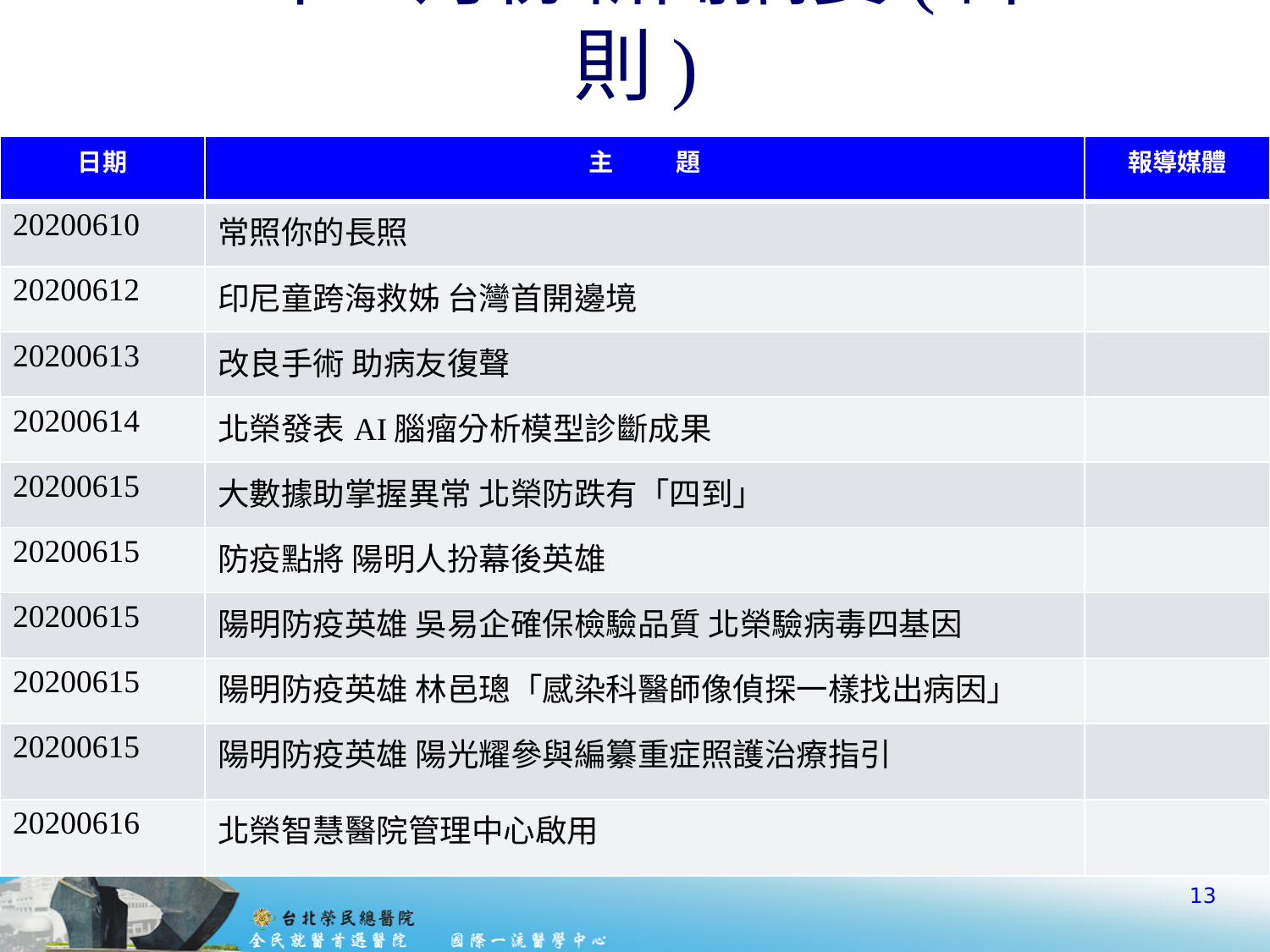

# 109年7月份新聞摘要(計40則)
| 日期 | 主 題 | 報導媒體 |
| --- | --- | --- |
| 20200610 | 常照你的長照 |  |
| 20200612 | 印尼童跨海救姊 台灣首開邊境 |  |
| 20200613 | 改良手術 助病友復聲 |  |
| 20200614 | 北榮發表AI腦瘤分析模型診斷成果 |  |
| 20200615 | 大數據助掌握異常 北榮防跌有「四到」 |  |
| 20200615 | 防疫點將 陽明人扮幕後英雄 |  |
| 20200615 | 陽明防疫英雄 吳易企確保檢驗品質 北榮驗病毒四基因 |  |
| 20200615 | 陽明防疫英雄 林邑璁「感染科醫師像偵探一樣找出病因」 |  |
| 20200615 | 陽明防疫英雄 陽光耀參與編纂重症照護治療指引 |  |
| 20200616 | 北榮智慧醫院管理中心啟用 |  |
13